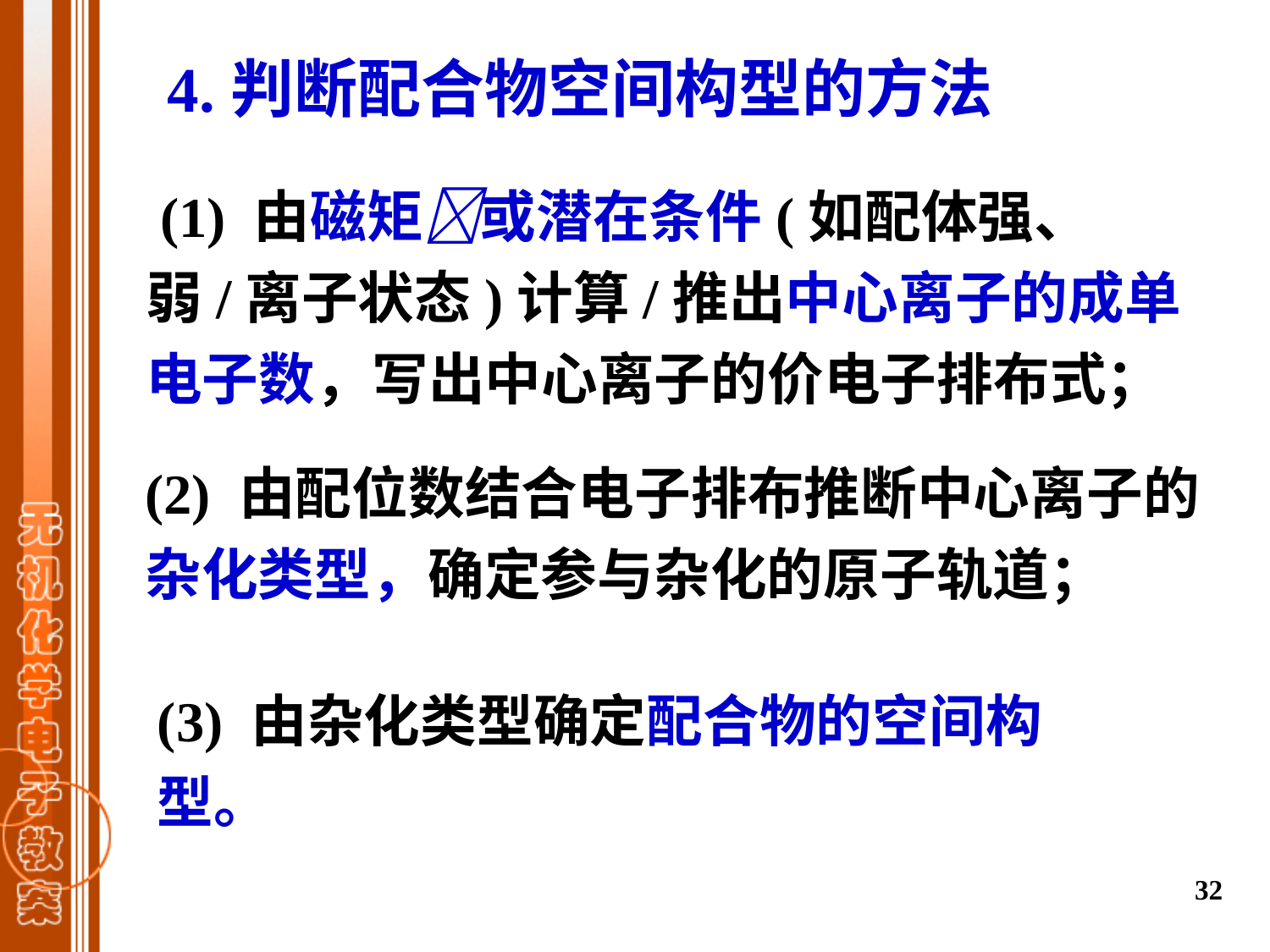

4.判断配合物空间构型的方法
 (1) 由磁矩μ或潜在条件(如配体强、弱/离子状态)计算/推出中心离子的成单电子数，写出中心离子的价电子排布式；
(2) 由配位数结合电子排布推断中心离子的杂化类型，确定参与杂化的原子轨道；
(3) 由杂化类型确定配合物的空间构型。
32